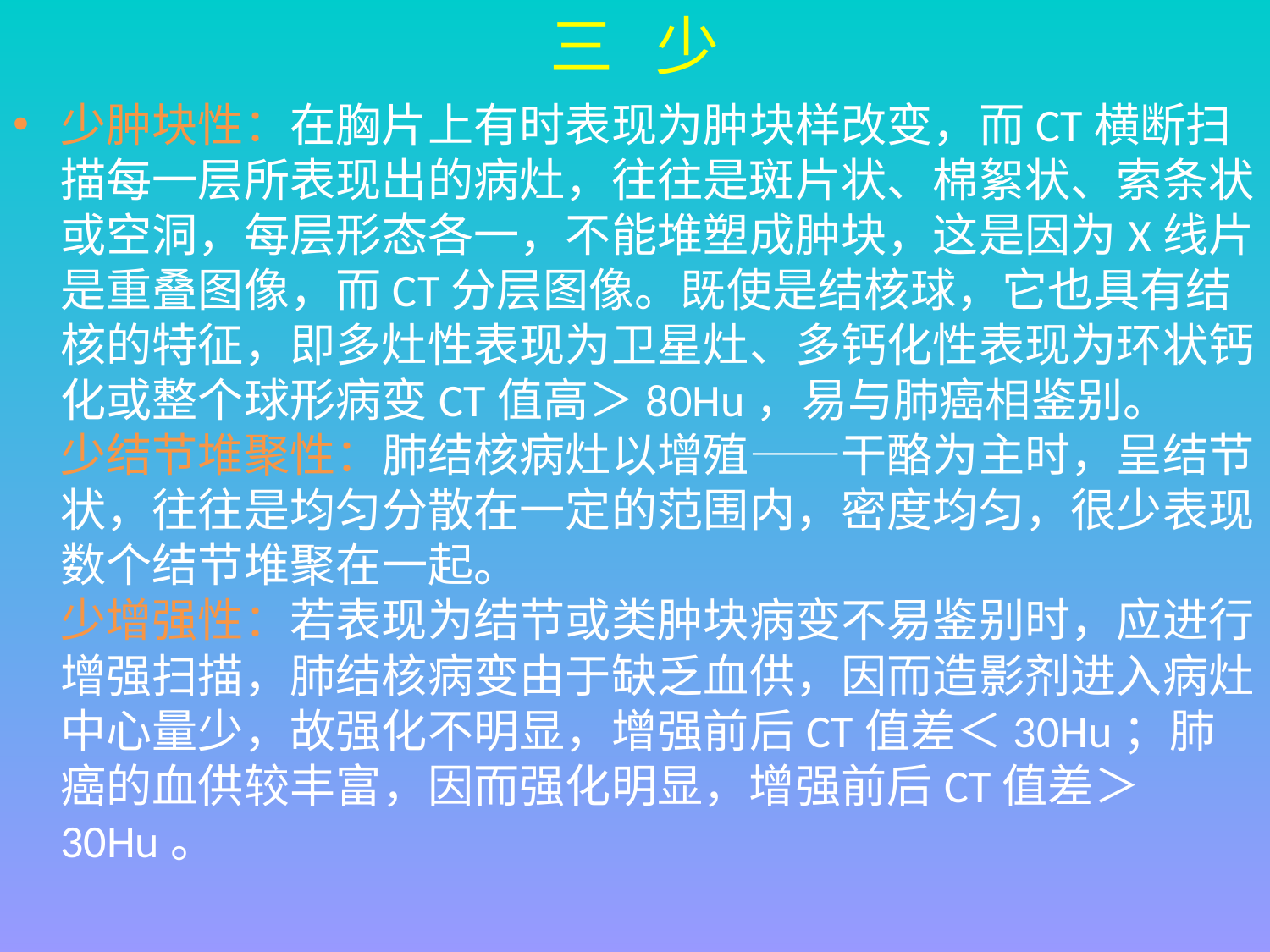

# 三   少
少肿块性：在胸片上有时表现为肿块样改变，而CT横断扫描每一层所表现出的病灶，往往是斑片状、棉絮状、索条状或空洞，每层形态各一，不能堆塑成肿块，这是因为X线片是重叠图像，而CT分层图像。既使是结核球，它也具有结核的特征，即多灶性表现为卫星灶、多钙化性表现为环状钙化或整个球形病变CT值高＞80Hu，易与肺癌相鉴别。
少结节堆聚性：肺结核病灶以增殖——干酪为主时，呈结节状，往往是均匀分散在一定的范围内，密度均匀，很少表现数个结节堆聚在一起。
少增强性：若表现为结节或类肿块病变不易鉴别时，应进行增强扫描，肺结核病变由于缺乏血供，因而造影剂进入病灶中心量少，故强化不明显，增强前后CT值差＜30Hu；肺癌的血供较丰富，因而强化明显，增强前后CT值差＞30Hu。